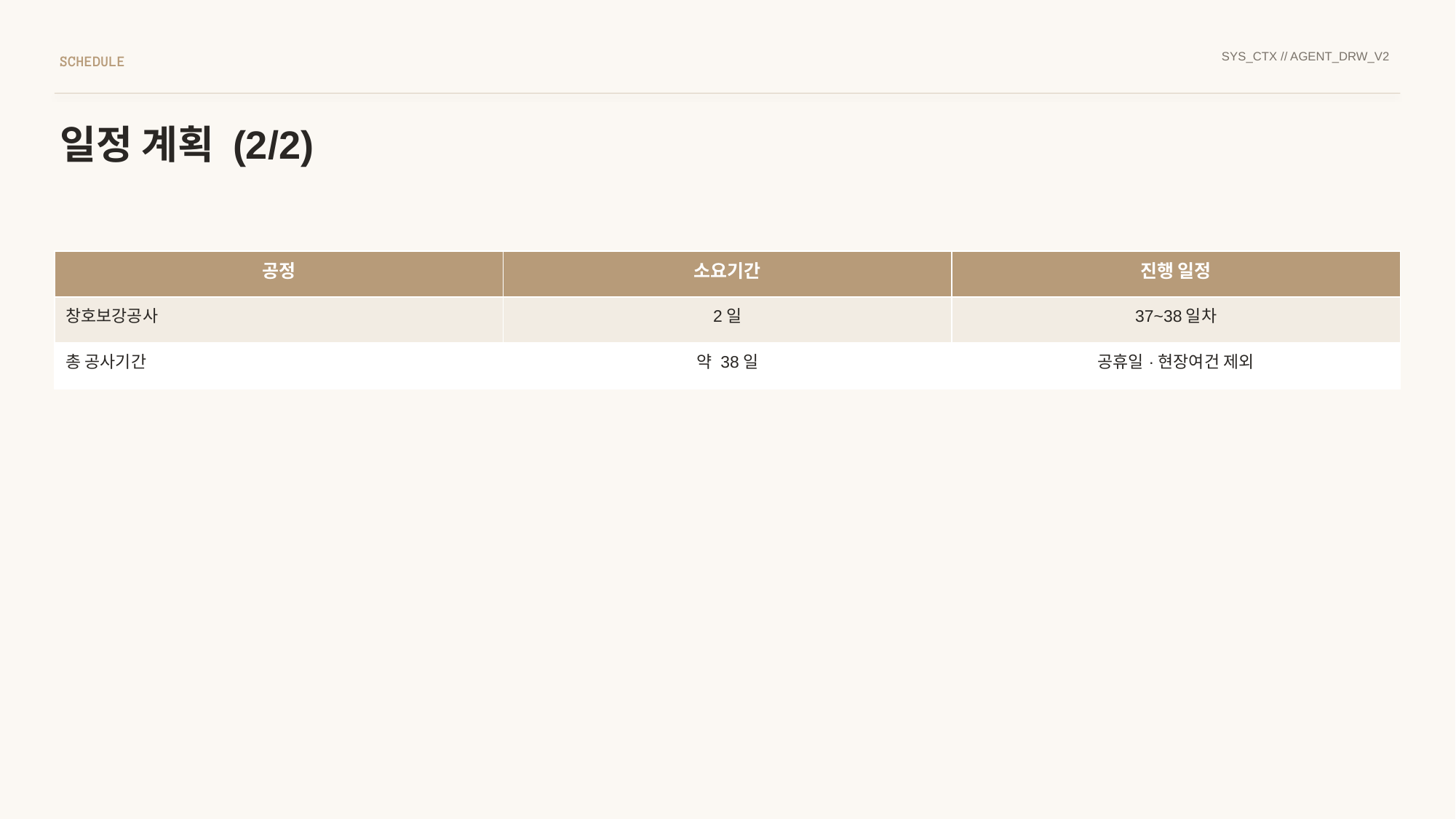

SYS_CTX // AGENT_DRW_V2
SCHEDULE

일정 계획 (2/2)
| 공정 | 소요기간 | 진행 일정 |
| --- | --- | --- |
| 창호보강공사 | 2일 | 37~38일차 |
| 총 공사기간 | 약 38일 | 공휴일·현장여건 제외 |